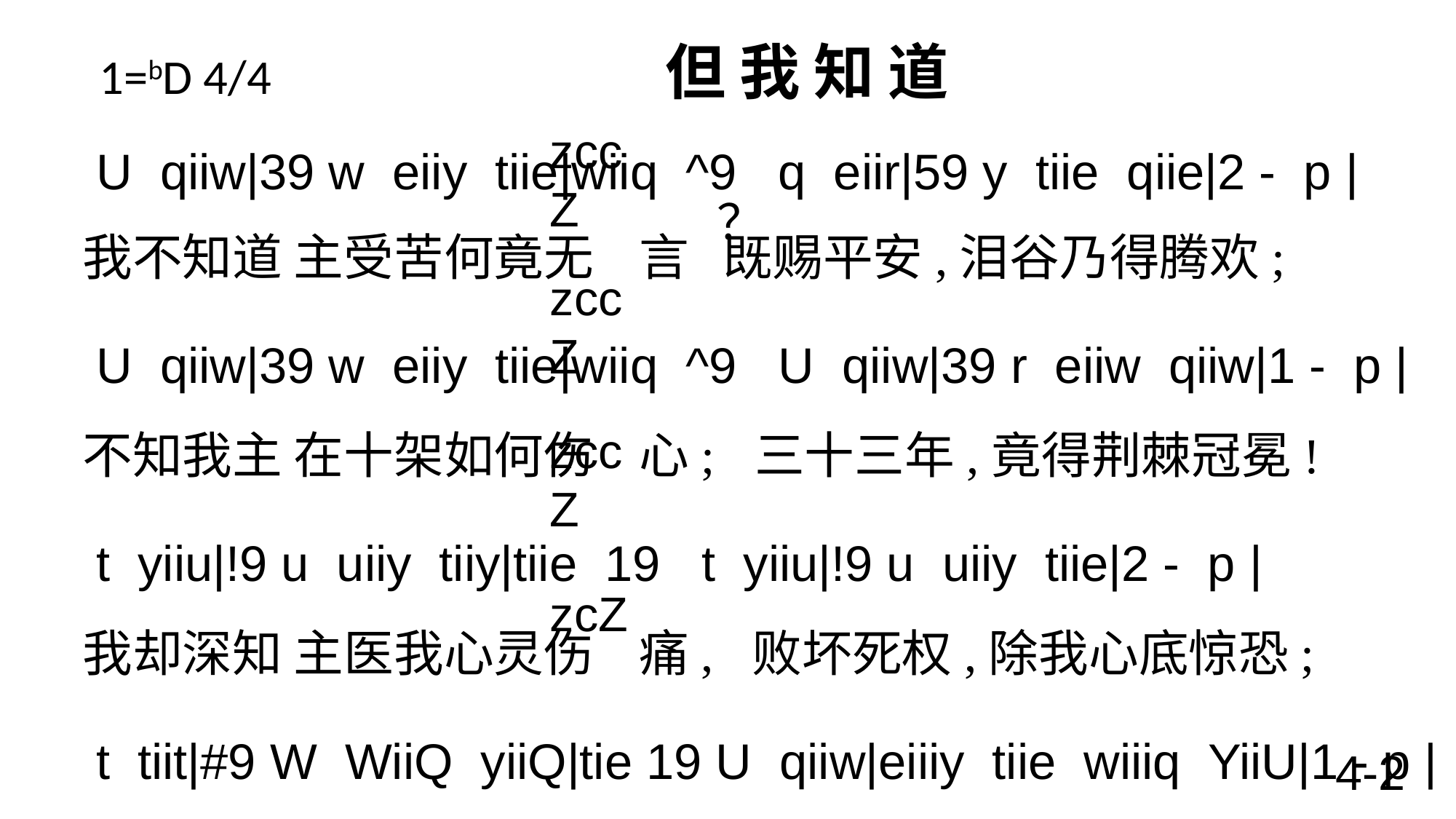

# 1=bD 4/4                                   但 我 知 道
 zccZ
 U  qiiw|39 w  eiiy  tiie|wiiq  ^9   q  eiir|59 y  tiie  qiie|2 -  p |
我不知道 主受苦何竟无    言   既赐平安,泪谷乃得腾欢;
 U  qiiw|39 w  eiiy  tiie|wiiq  ^9   U  qiiw|39 r  eiiw  qiiw|1 -  p |
不知我主 在十架如何伤    心;  三十三年,竟得荆棘冠冕!
t  yiiu|!9 u  uiiy  tiiy|tiie  19   t  yiiu|!9 u  uiiy  tiie|2 -  p |
我却深知 主医我心灵伤    痛,  败坏死权,除我心底惊恐;
t  tiit|#9 W  WiiQ  yiiQ|tie 19 U  qiiw|eiiiy  tiie  wiiiq  YiiU|1 - p |
慈悲哀怜,卸去我劳苦重  担;如此救主 直到今日 犹在人间。
？
 zccZ
 zccZ
 zcZ
4-2